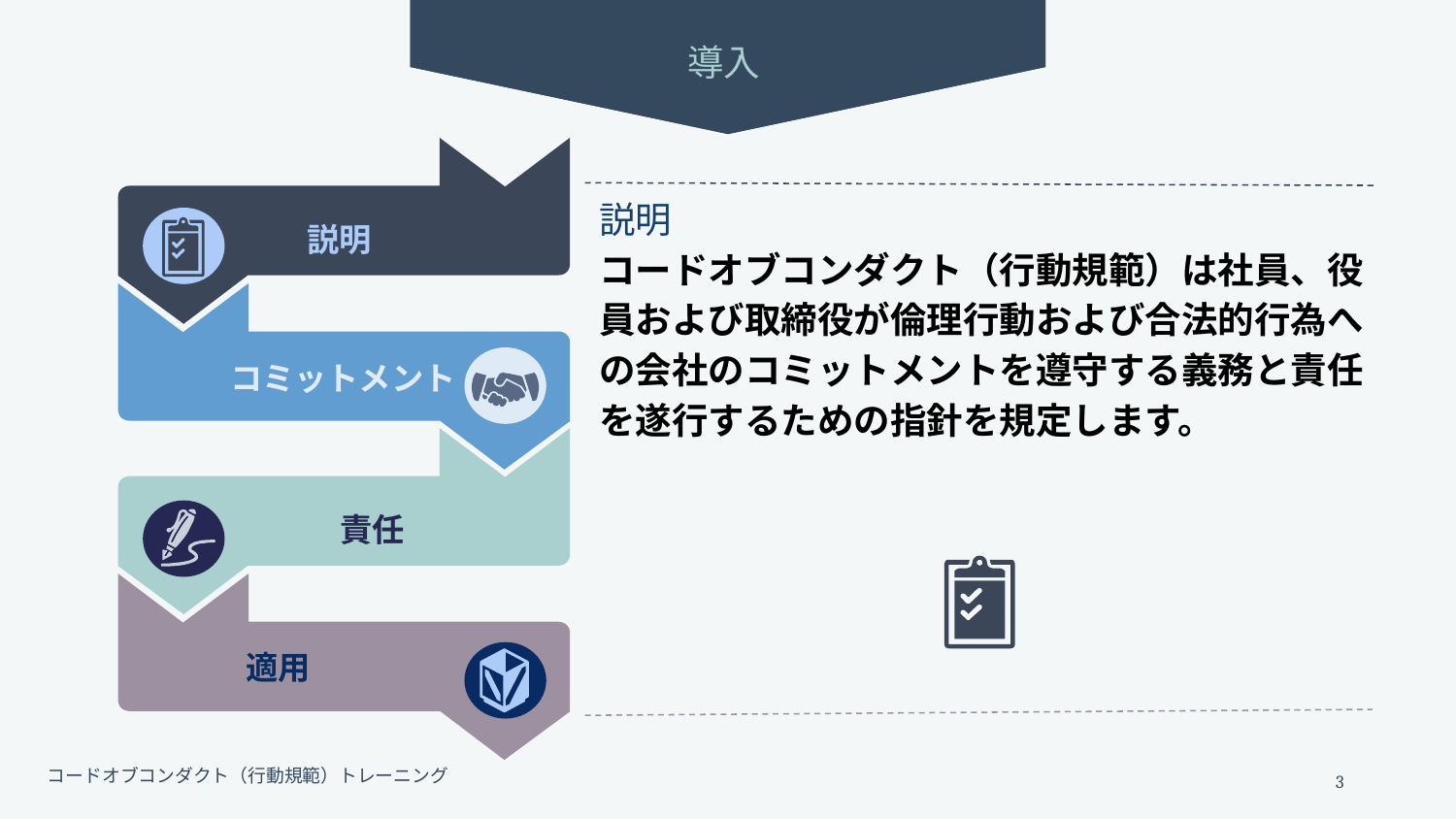

導入

説明

コミットメント

責任

適用
説明
コードオブコンダクト（行動規範）は社員、役員および取締役が倫理行動および合法的行為への会社のコミットメントを遵守する義務と責任を遂行するための指針を規定します。

3